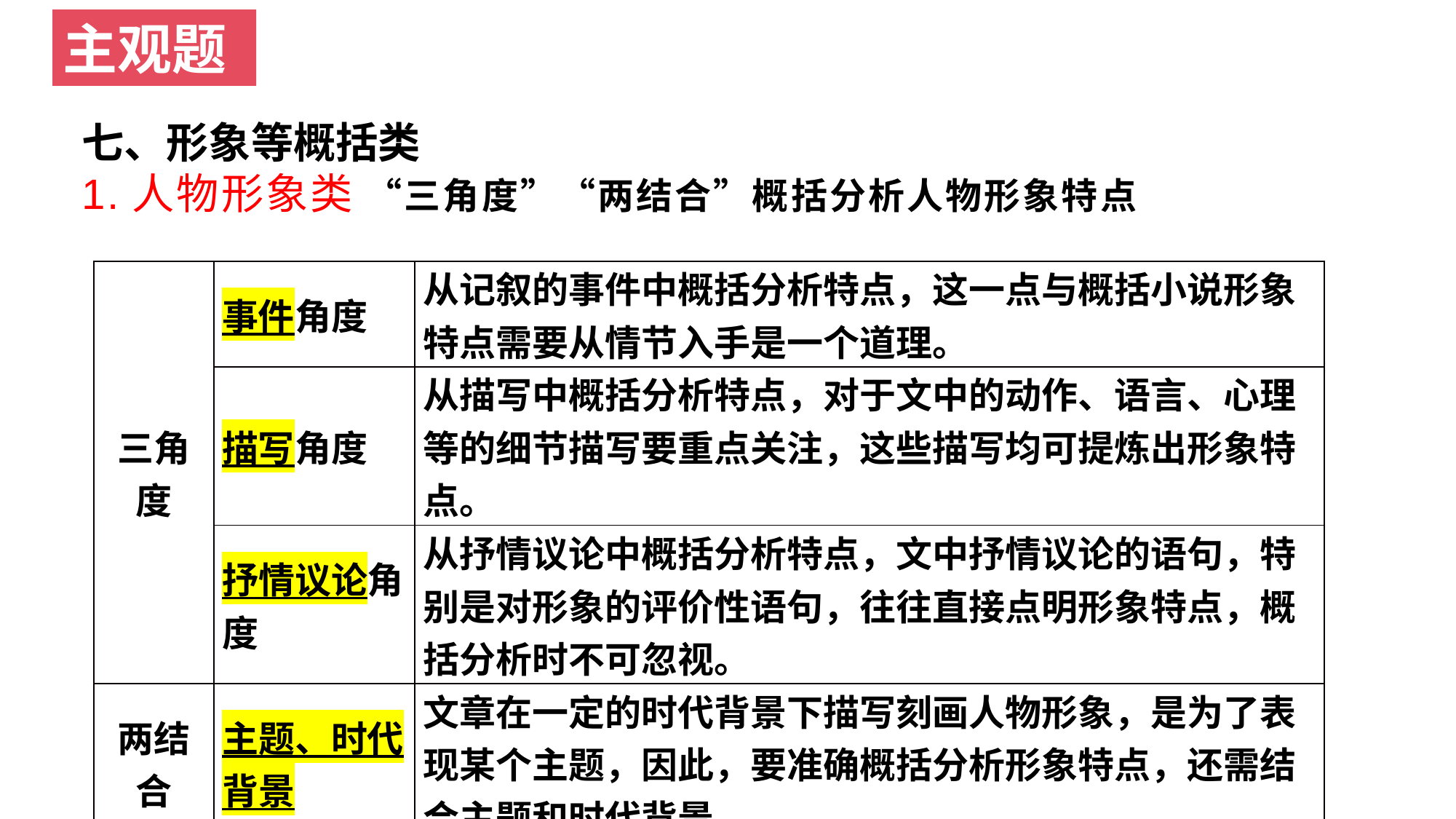

主观题
七、形象等概括类
1.人物形象类 “三角度”“两结合”概括分析人物形象特点

| 三角度 | 事件角度 | 从记叙的事件中概括分析特点，这一点与概括小说形象特点需要从情节入手是一个道理。 |
| --- | --- | --- |
|  | 描写角度 | 从描写中概括分析特点，对于文中的动作、语言、心理等的细节描写要重点关注，这些描写均可提炼出形象特点。 |
|  | 抒情议论角度 | 从抒情议论中概括分析特点，文中抒情议论的语句，特别是对形象的评价性语句，往往直接点明形象特点，概括分析时不可忽视。 |
| 两结合 | 主题、时代背景 | 文章在一定的时代背景下描写刻画人物形象，是为了表现某个主题，因此，要准确概括分析形象特点，还需结合主题和时代背景。 |